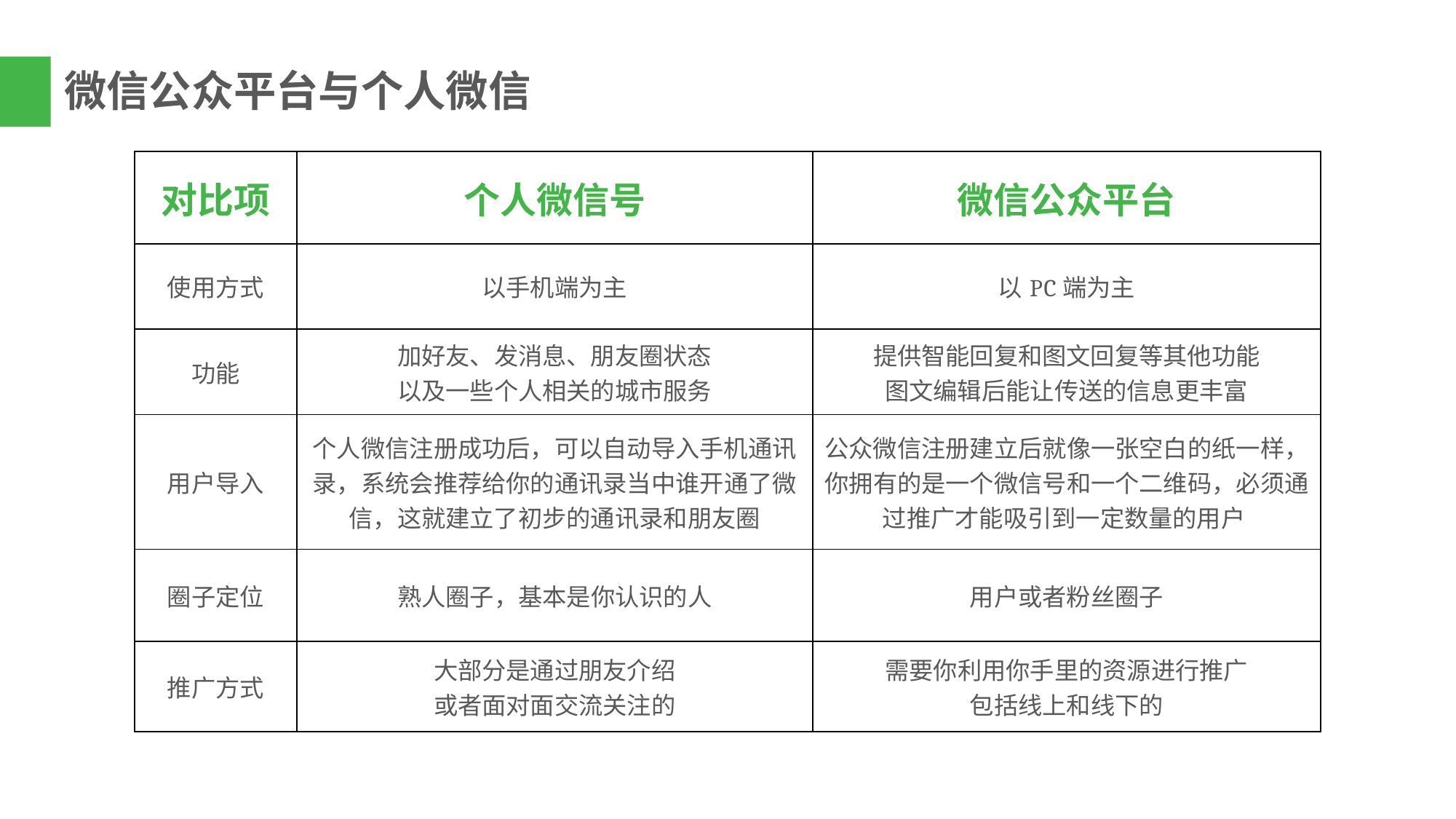

微信公众平台与个人微信
| 对比项 | 个人微信号 | 微信公众平台 |
| --- | --- | --- |
| 使用方式 | 以手机端为主 | 以PC端为主 |
| 功能 | 加好友、发消息、朋友圈状态 以及一些个人相关的城市服务 | 提供智能回复和图文回复等其他功能 图文编辑后能让传送的信息更丰富 |
| 用户导入 | 个人微信注册成功后，可以自动导入手机通讯录，系统会推荐给你的通讯录当中谁开通了微信，这就建立了初步的通讯录和朋友圈 | 公众微信注册建立后就像一张空白的纸一样，你拥有的是一个微信号和一个二维码，必须通过推广才能吸引到一定数量的用户 |
| 圈子定位 | 熟人圈子，基本是你认识的人 | 用户或者粉丝圈子 |
| 推广方式 | 大部分是通过朋友介绍 或者面对面交流关注的 | 需要你利用你手里的资源进行推广 包括线上和线下的 |